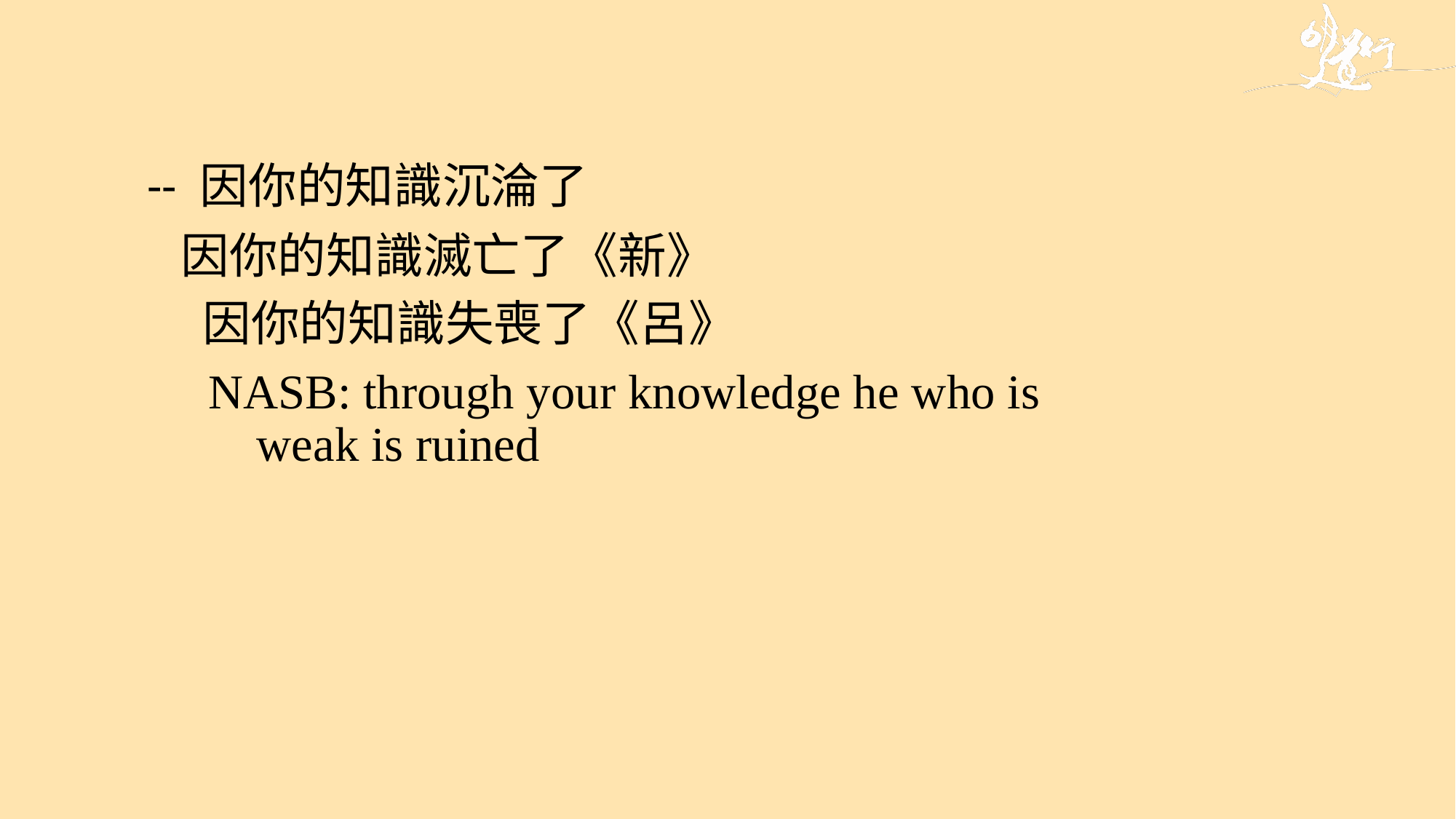

-- 因你的知識沉淪了
		  因你的知識滅亡了《新》
		    因你的知識失喪了《呂》
		     NASB: through your knowledge he who is 			weak is ruined